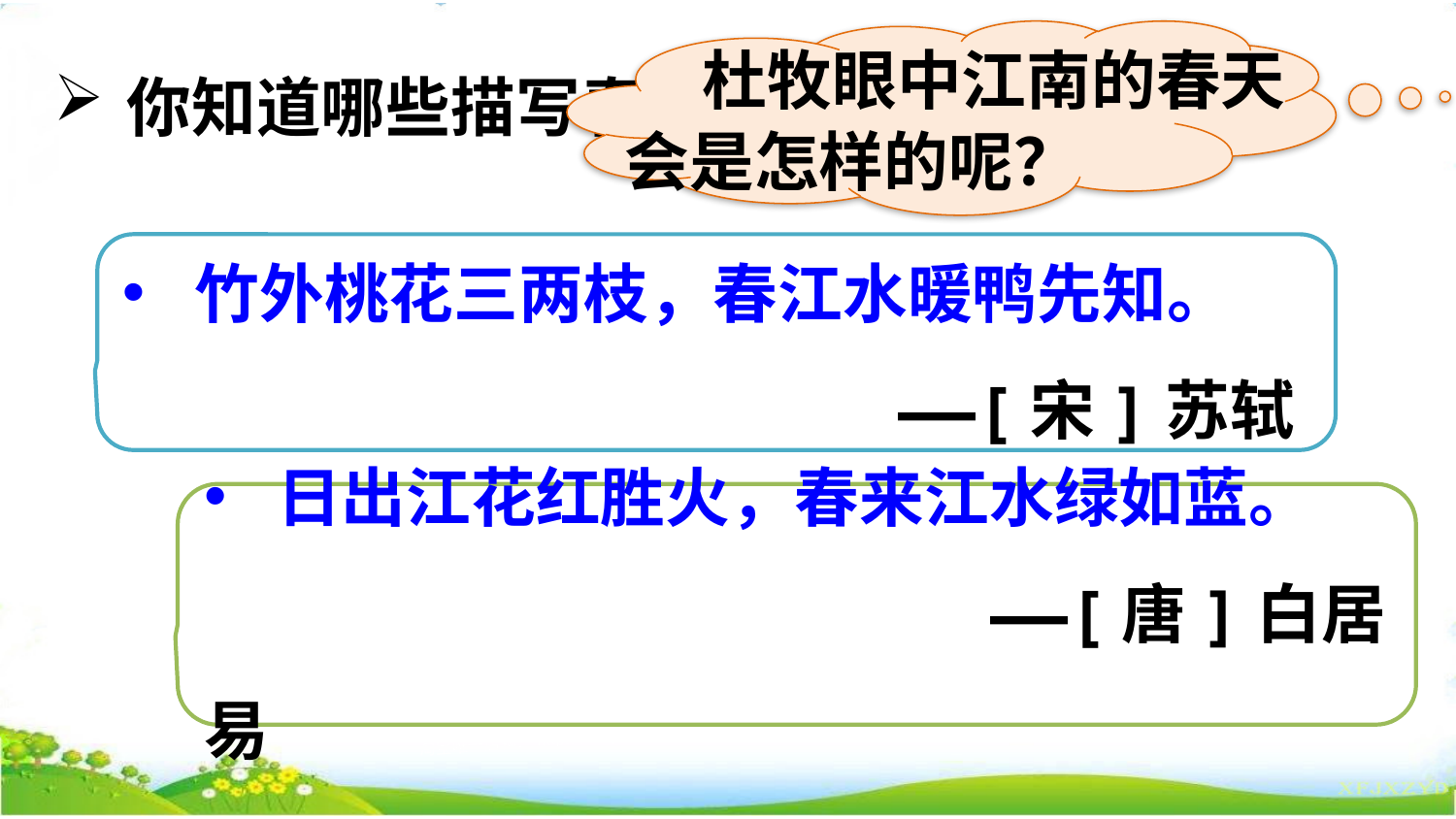

你知道哪些描写春天景色的诗句？

     杜牧眼中江南的春天会是怎样的呢？
仅在淘宝销售
小凤教学
仅在淘宝店铺销售：https://shop488691149.taobao.com
https://shop488691149.taobao.com
小凤教学资源店
微信：XFJXZYD
小凤教学
小凤教学
小凤教学
小凤教学资源店
小凤教学资源店
小凤教学资源店
微信：XFJXZYD
竹外桃花三两枝，春江水暖鸭先知。
                    ——[宋]苏轼
小凤教学
https://shop488691149.taobao.com
微信：XFJXZYD
小凤教学资源店
微信：XFJXZYD
微信：XFJXZYD
小凤教学
微信：XFJXZYD
小凤教学资源店
小凤教学
https://shop488691149.taobao.com
https://shop488691149.taobao.com
https://shop488691149.taobao.com
小凤教学资源店
盗用小凤课件可耻
小凤教学资源店
https://shop488691149.taobao.com
小凤教学资源店
小凤教学
https://shop488691149.taobao.com
小凤教学资源店
微信：XFJXZYD
https://shop488691149.taobao.com
小凤制作
小凤教学
小凤教学资源店
https://shop488691149.taobao.com
小凤教学
https://shop488691149.taobao.com
https://shop488691149.taobao.com
小凤教学资源店
鄙视盗用小凤课件
小凤教学资源店
https://shop488691149.taobao.com
微信：XFJXZYD
小凤教学
小凤教学
https://shop488691149.taobao.com
小凤教学资源店
小凤教学资源店
唯一店铺
小凤教学资源店
https://shop488691149.taobao.com
小凤教学
日出江花红胜火，春来江水绿如蓝。
                           ——[唐]白居易
微信：XFJXZYD
鄙视盗用小凤课件
https://shop488691149.taobao.com
盗用小凤课件可耻
微信：XFJXZYD
小凤教学
小凤教学
https://shop488691149.taobao.com
小凤教学
淘宝店铺https://shop488691149.taobao.com
小凤教学
微信：XFJXZYD
小凤教学资源店
https://shop488691149.taobao.com
微信：XFJXZYD
小凤教学
小凤教学资源店
小凤教学
https://shop488691149.taobao.com
淘宝店铺：小凤教学资源店
小凤教学资源店
微信：XFJXZYD
微信：XFJXZYD
小凤教学资源店
盗用小凤课件可耻
鄙视盗用小凤课件
小凤教学资源店
小凤教学资源店
小凤教学资源店
小凤教学资源店
小凤教学资源店
微信：XFJXZYD
小凤教学资源店
小凤教学
小凤教学
小凤教学
盗用小凤课件可耻
淘宝店铺：https://shop488691149.taobao.com
淘宝唯一店铺：https://shop488691149.taobao.com